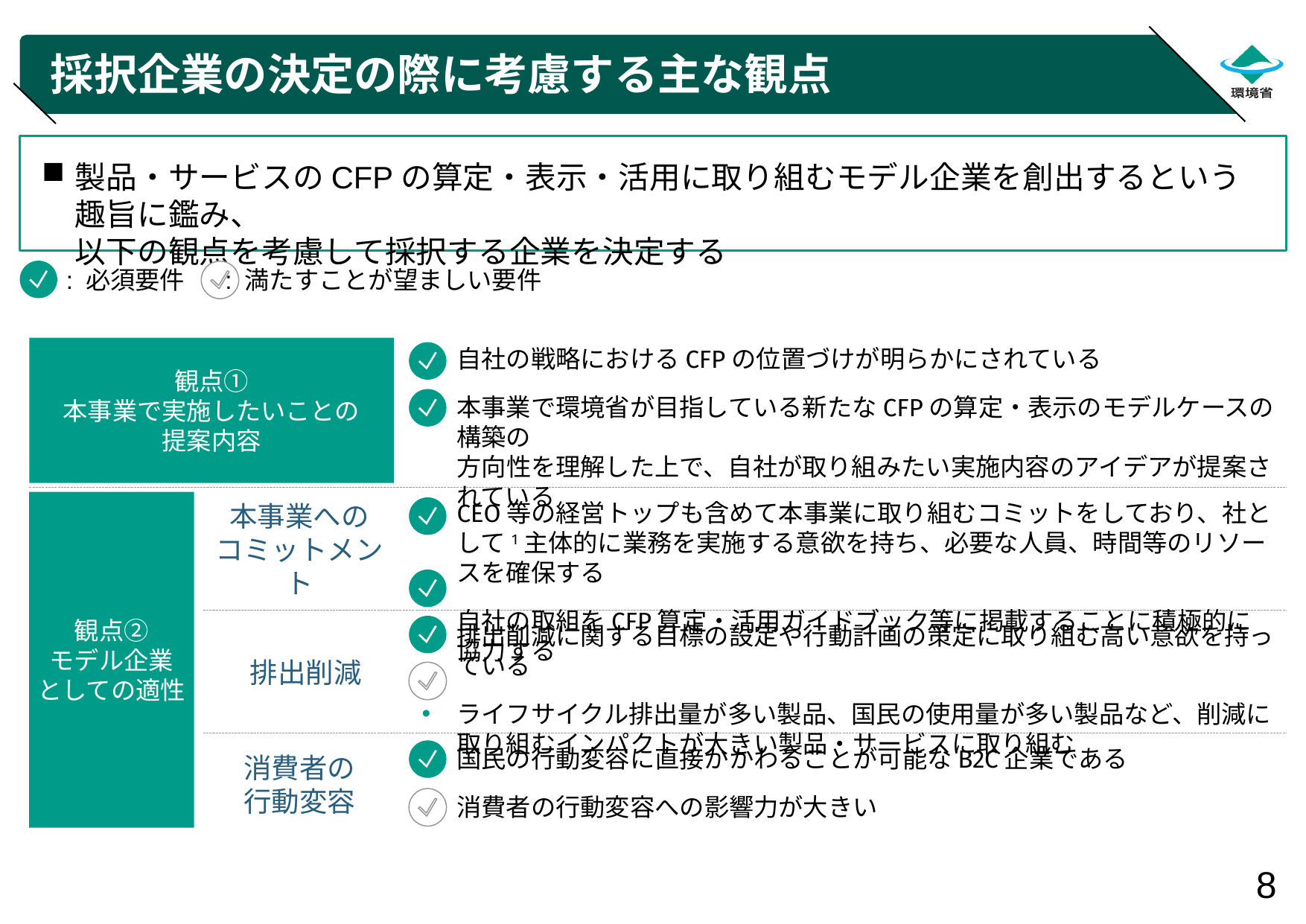

# 採択企業の決定の際に考慮する主な観点
製品・サービスのCFPの算定・表示・活用に取り組むモデル企業を創出するという趣旨に鑑み、
以下の観点を考慮して採択する企業を決定する
: 必須要件

: 満たすことが望ましい要件

観点①
本事業で実施したいことの
提案内容
自社の戦略におけるCFPの位置づけが明らかにされている
本事業で環境省が目指している新たなCFPの算定・表示のモデルケースの構築の
方向性を理解した上で、自社が取り組みたい実施内容のアイデアが提案されている

観点②
モデル企業
としての適性

本事業への
コミットメント
CEO等の経営トップも含めて本事業に取り組むコミットをしており、社として1主体的に業務を実施する意欲を持ち、必要な人員、時間等のリソースを確保する
自社の取組をCFP算定・活用ガイドブック等に掲載することに積極的に協力する

 排出削減

排出削減に関する目標の設定や行動計画の策定に取り組む高い意欲を持っている
ライフサイクル排出量が多い製品、国民の使用量が多い製品など、削減に取り組むインパクトが大きい製品・サービスに取り組む

消費者の
行動変容

国民の行動変容に直接かかわることが可能なB2C企業である
消費者の行動変容への影響力が大きい